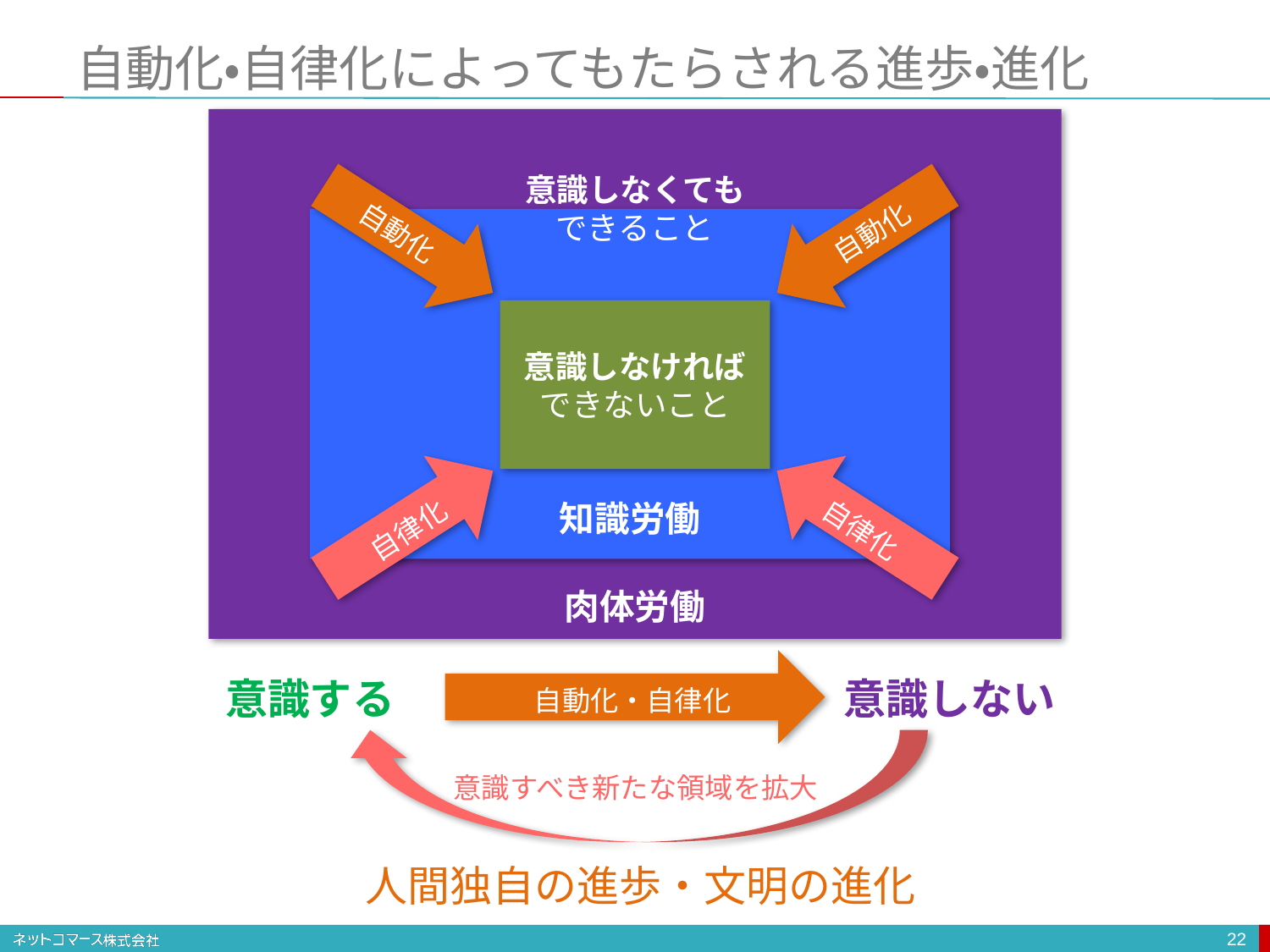

# 自動化・自律化によってもたらされる進歩・進化

意識しなくても
できること
自動化
自動化

意識しなければ
できないこと

知識労働
自律化
自律化
肉体労働

意識する
意識しない
自動化・自律化

意識すべき新たな領域を拡大
人間独自の進歩・文明の進化
22